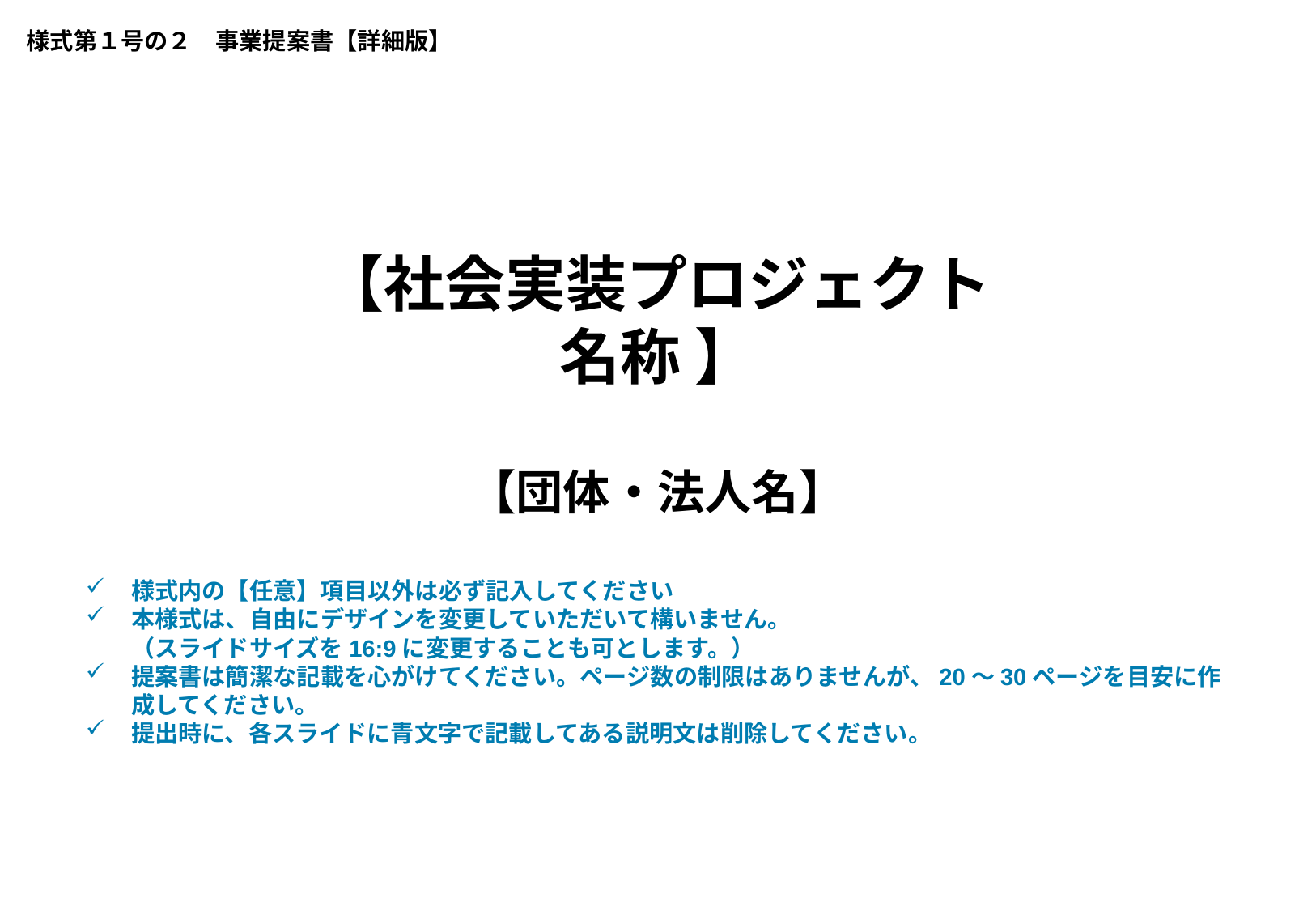

様式第１号の２　事業提案書【詳細版】
# 【社会実装プロジェクト名称 】
【団体・法人名】
様式内の【任意】項目以外は必ず記入してください
本様式は、自由にデザインを変更していただいて構いません。
（スライドサイズを16:9に変更することも可とします。）
提案書は簡潔な記載を心がけてください。ページ数の制限はありませんが、20～30ページを目安に作成してください。
提出時に、各スライドに青文字で記載してある説明文は削除してください。